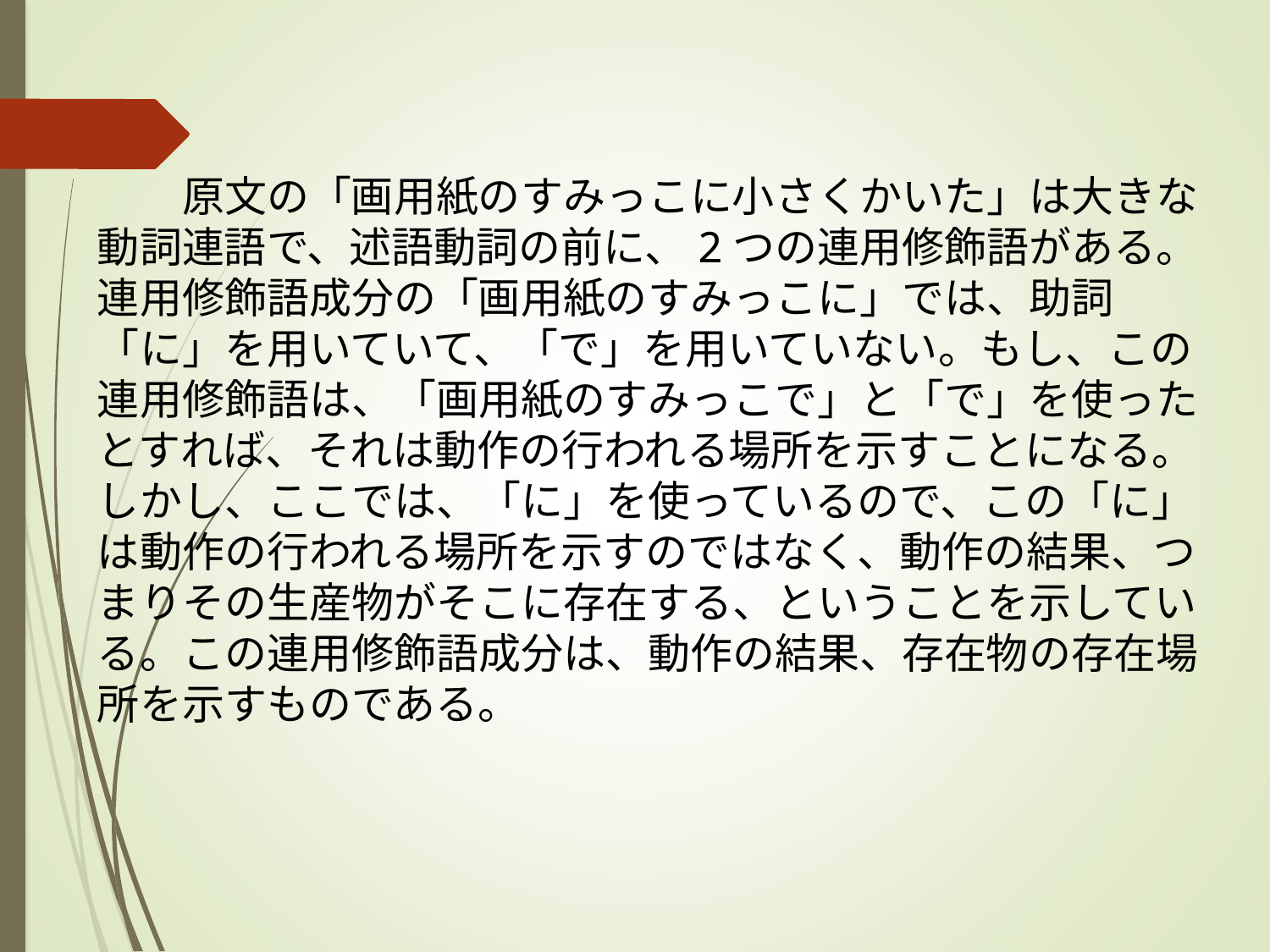

原文の「画用紙のすみっこに小さくかいた」は大きな動詞連語で、述語動詞の前に、2つの連用修飾語がある。連用修飾語成分の「画用紙のすみっこに」では、助詞「に」を用いていて、「で」を用いていない。もし、この連用修飾語は、「画用紙のすみっこで」と「で」を使ったとすれば、それは動作の行われる場所を示すことになる。しかし、ここでは、「に」を使っているので、この「に」は動作の行われる場所を示すのではなく、動作の結果、つまりその生産物がそこに存在する、ということを示している。この連用修飾語成分は、動作の結果、存在物の存在場所を示すものである。